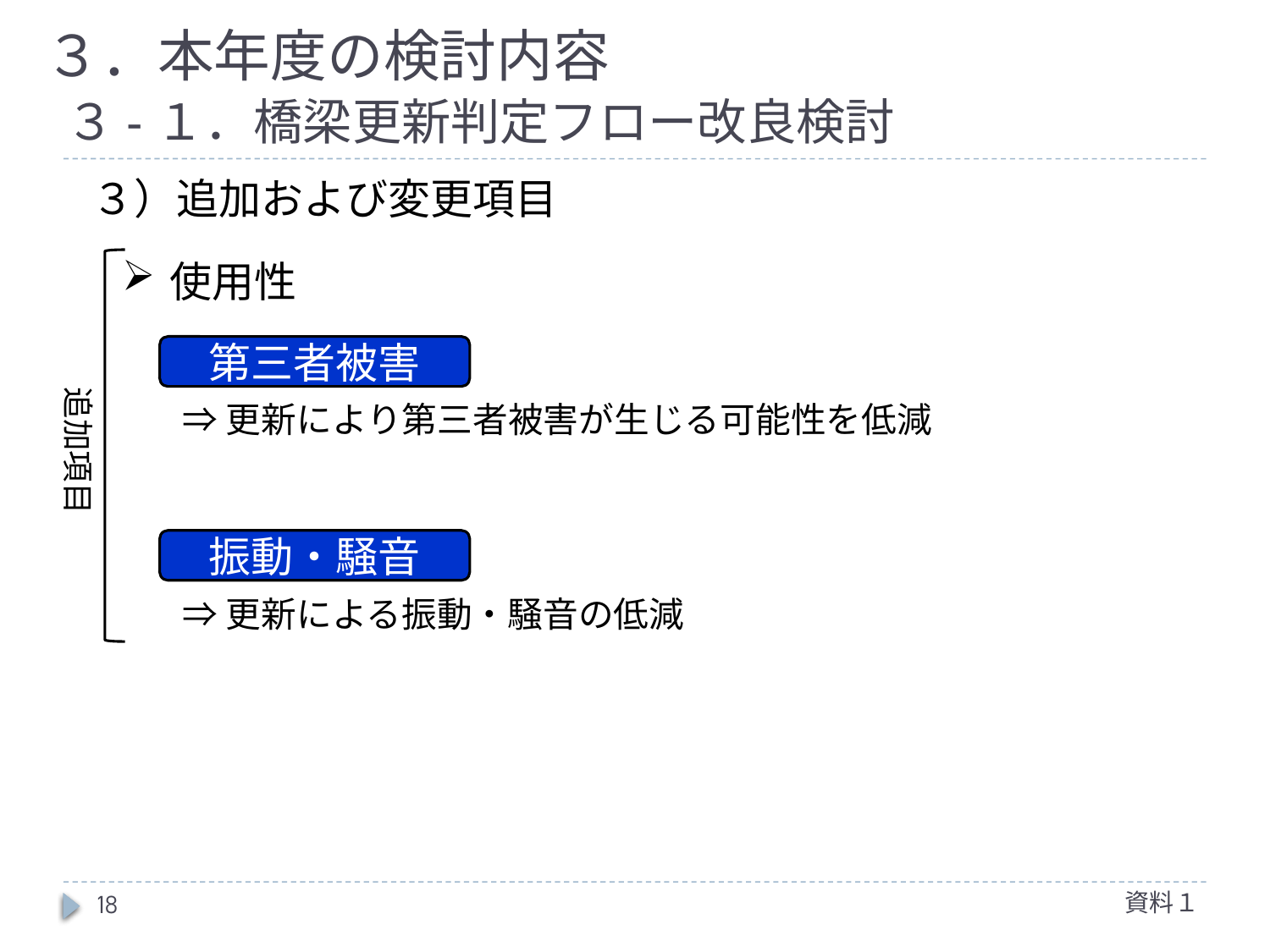

# ３．本年度の検討内容
３-１．橋梁更新判定フロー改良検討
３）追加および変更項目
使用性

第三者被害
追加項目
⇒更新により第三者被害が生じる可能性を低減
振動・騒音
⇒更新による振動・騒音の低減
資料１
18